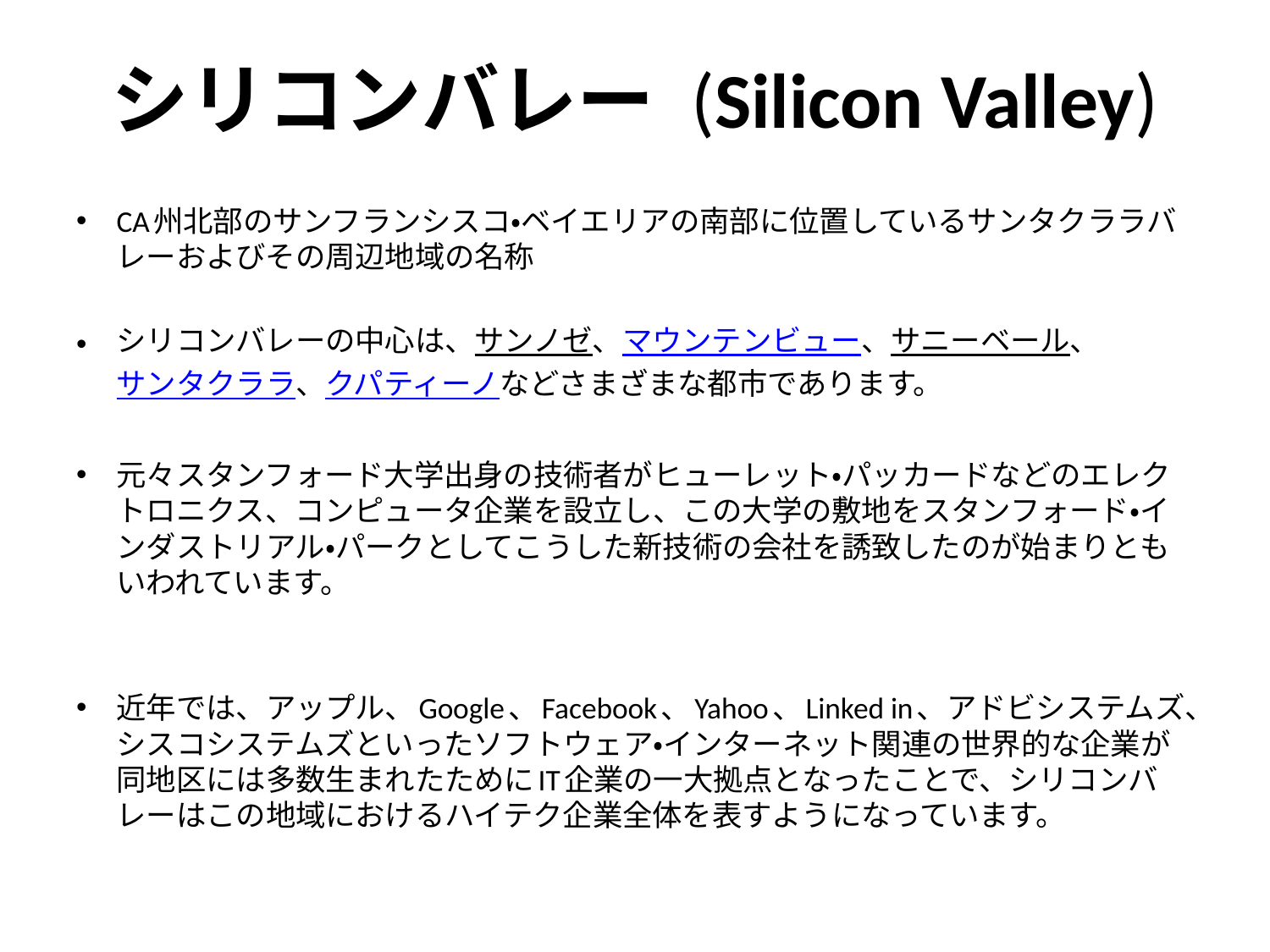

# シリコンバレー (Silicon Valley)
CA州北部のサンフランシスコ・ベイエリアの南部に位置しているサンタクララバレーおよびその周辺地域の名称

シリコンバレーの中心は、サンノゼ、マウンテンビュー、サニーベール、サンタクララ、クパティーノなどさまざまな都市であります。

元々スタンフォード大学出身の技術者がヒューレット・パッカードなどのエレクトロニクス、コンピュータ企業を設立し、この大学の敷地をスタンフォード・インダストリアル・パークとしてこうした新技術の会社を誘致したのが始まりともいわれています。

近年では、アップル、Google、Facebook、Yahoo、Linked in、アドビシステムズ、シスコシステムズといったソフトウェア・インターネット関連の世界的な企業が同地区には多数生まれたためにIT企業の一大拠点となったことで、シリコンバレーはこの地域におけるハイテク企業全体を表すようになっています。